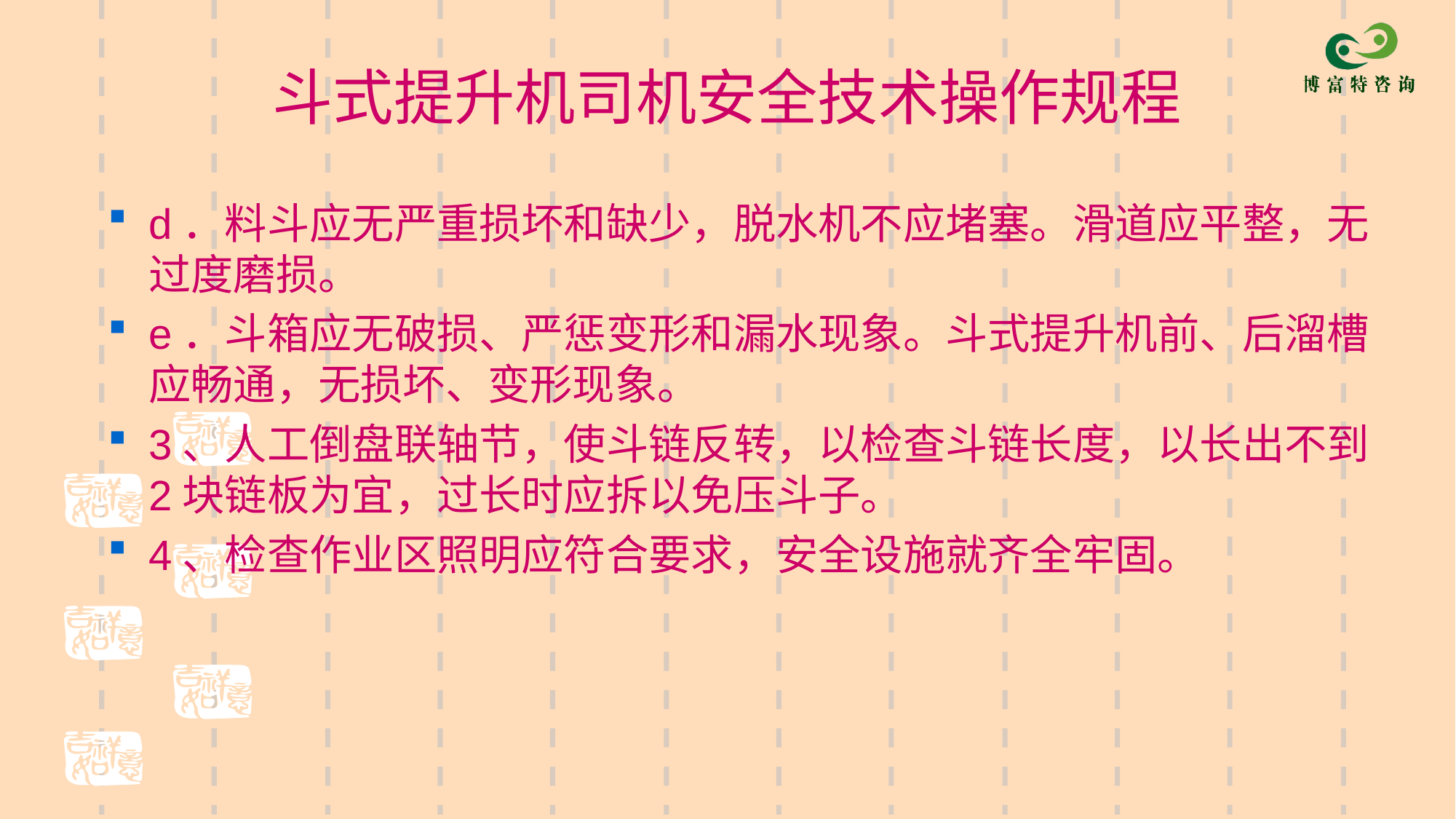

# 斗式提升机司机安全技术操作规程
d．料斗应无严重损坏和缺少，脱水机不应堵塞。滑道应平整，无过度磨损。
e．斗箱应无破损、严惩变形和漏水现象。斗式提升机前、后溜槽应畅通，无损坏、变形现象。
3、人工倒盘联轴节，使斗链反转，以检查斗链长度，以长出不到2块链板为宜，过长时应拆以免压斗子。
4、检查作业区照明应符合要求，安全设施就齐全牢固。